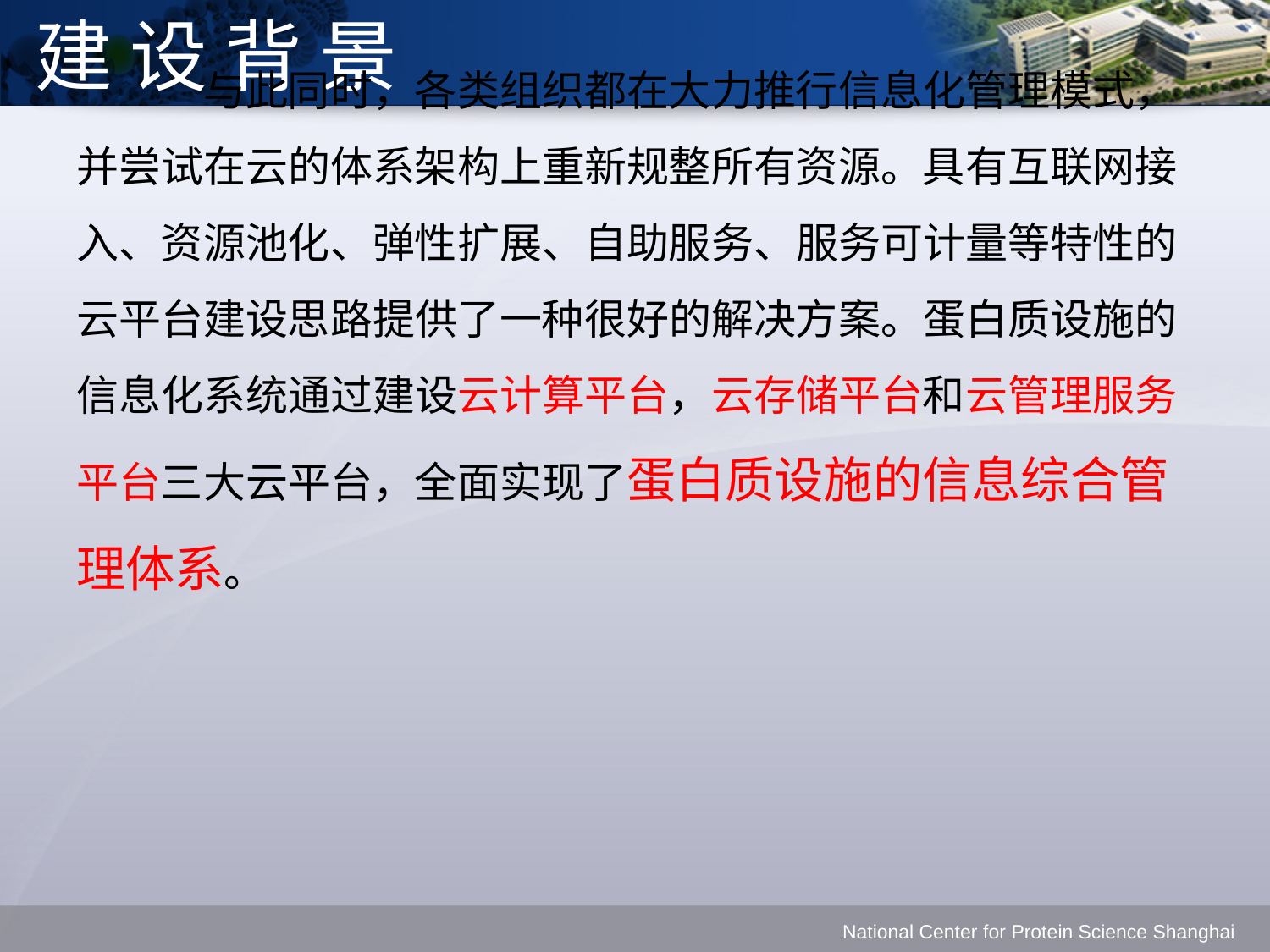

建 设 背 景
	与此同时，各类组织都在大力推行信息化管理模式，并尝试在云的体系架构上重新规整所有资源。具有互联网接入、资源池化、弹性扩展、自助服务、服务可计量等特性的云平台建设思路提供了一种很好的解决方案。蛋白质设施的信息化系统通过建设云计算平台，云存储平台和云管理服务平台三大云平台，全面实现了蛋白质设施的信息综合管理体系。